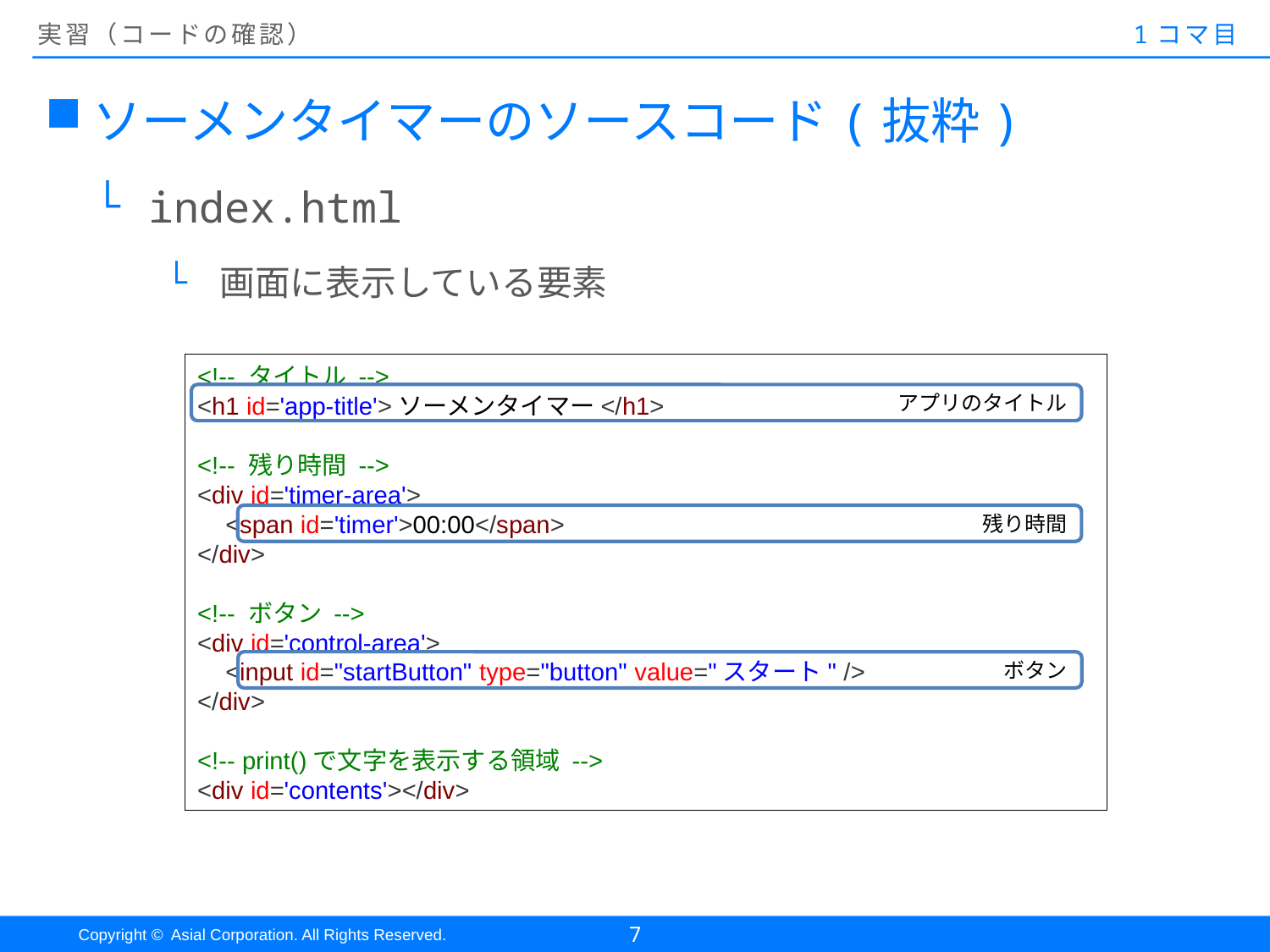

# 実習（コードの確認）
1コマ目
ソーメンタイマーのソースコード(抜粋)
index.html
画面に表示している要素
<!-- タイトル -->
<h1 id='app-title'>ソーメンタイマー</h1>
<!-- 残り時間 -->
<div id='timer-area'>
    <span id='timer'>00:00</span>
</div>
<!-- ボタン -->
<div id='control-area'>
    <input id="startButton" type="button" value="スタート" />
</div>

<!-- print()で文字を表示する領域 -->
<div id='contents'></div>
アプリのタイトル
残り時間
ボタン
7